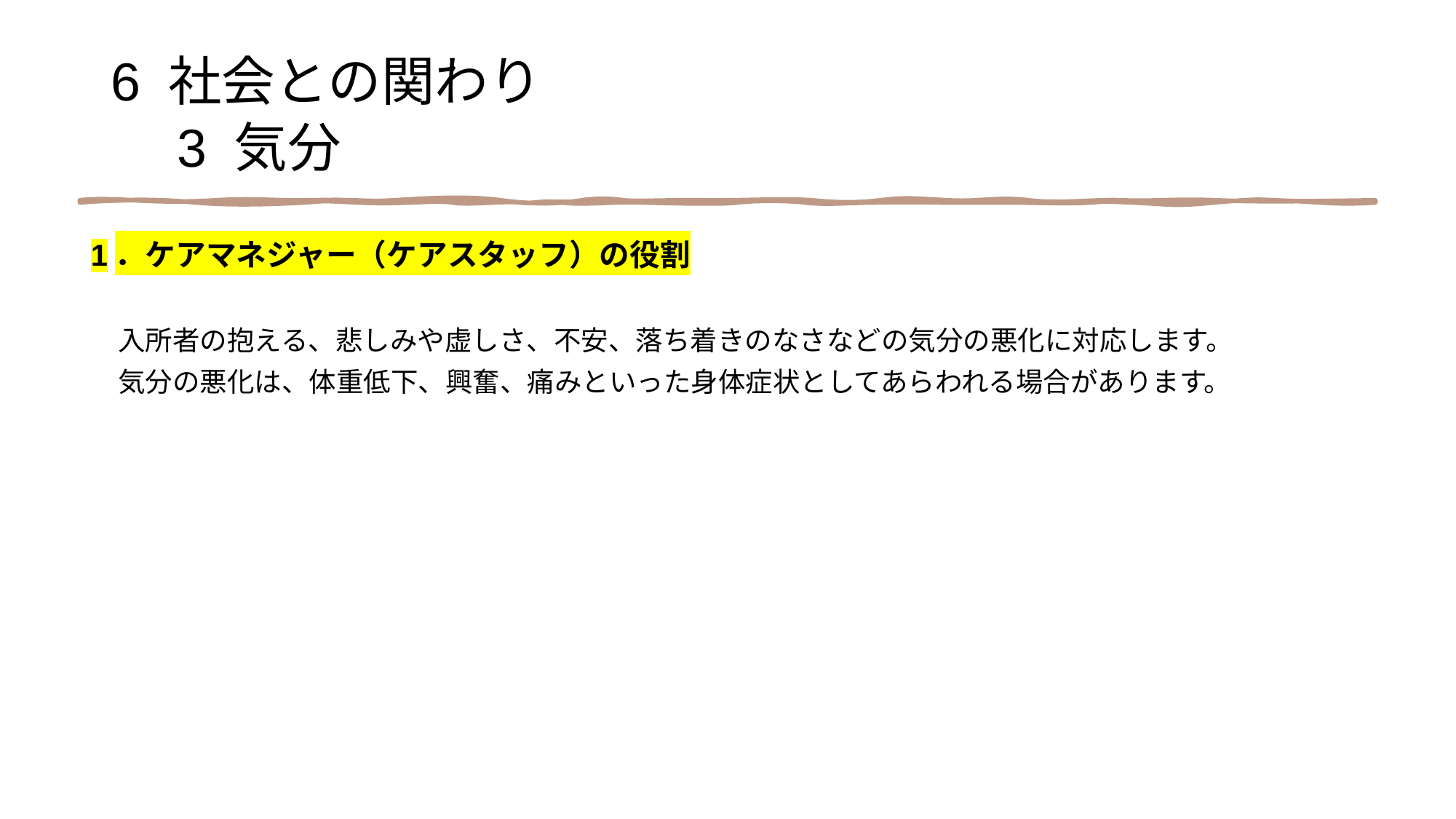

6 社会との関わり
　3 気分

1．ケアマネジャー（ケアスタッフ）の役割

　入所者の抱える、悲しみや虚しさ、不安、落ち着きのなさなどの気分の悪化に対応します。
　気分の悪化は、体重低下、興奮、痛みといった身体症状としてあらわれる場合があります。